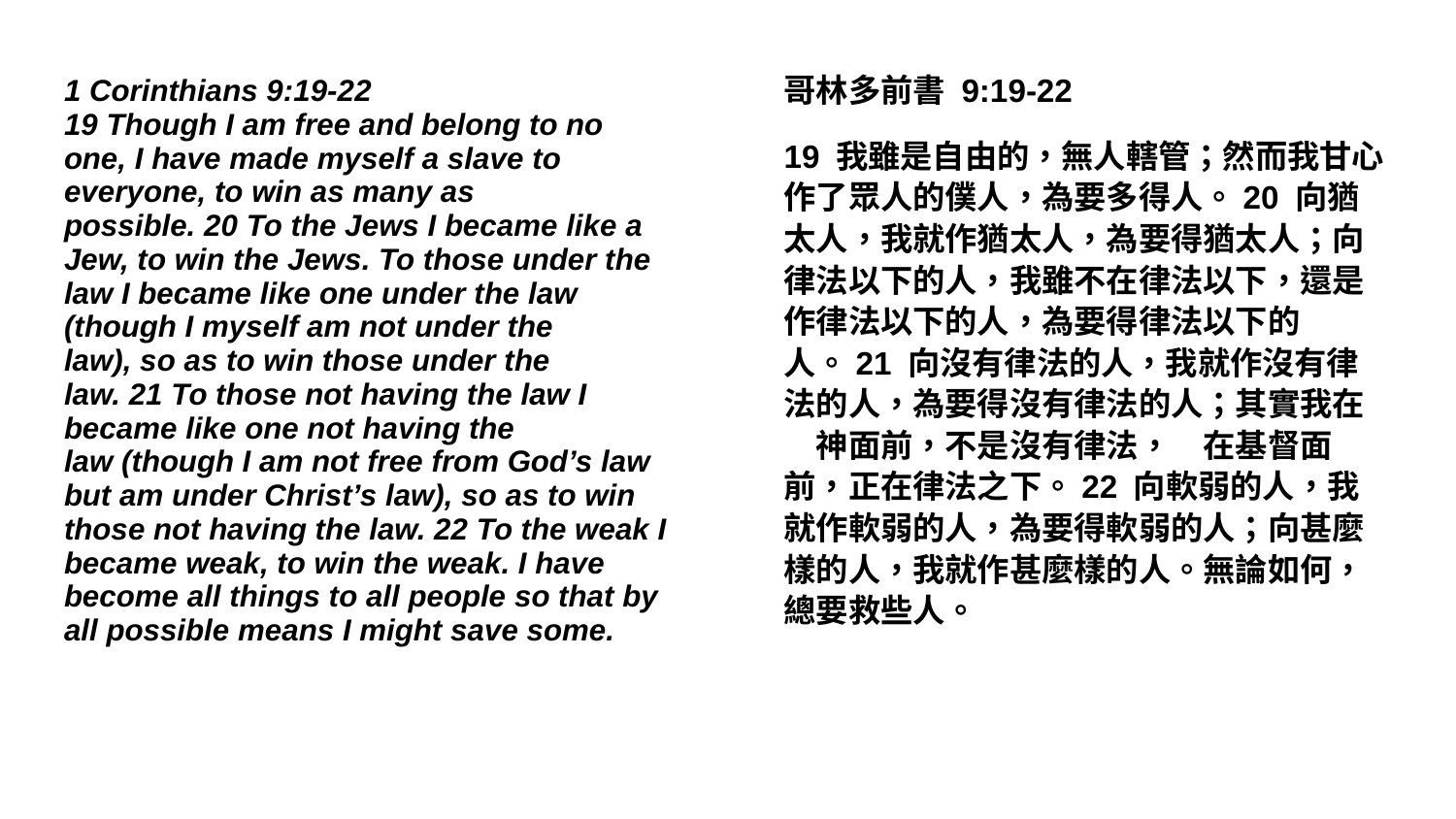

哥林多前書 9:19‑22
19 我雖是自由的，無人轄管；然而我甘心作了眾人的僕人，為要多得人。20 向猶太人，我就作猶太人，為要得猶太人；向律法以下的人，我雖不在律法以下，還是作律法以下的人，為要得律法以下的人。21 向沒有律法的人，我就作沒有律法的人，為要得沒有律法的人；其實我在　神面前，不是沒有律法，　在基督面前，正在律法之下。22 向軟弱的人，我就作軟弱的人，為要得軟弱的人；向甚麼樣的人，我就作甚麼樣的人。無論如何，總要救些人。
1 Corinthians 9:19-22
19 Though I am free and belong to no one, I have made myself a slave to everyone, to win as many as possible. 20 To the Jews I became like a Jew, to win the Jews. To those under the law I became like one under the law (though I myself am not under the law), so as to win those under the law. 21 To those not having the law I became like one not having the law (though I am not free from God’s law but am under Christ’s law), so as to win those not having the law. 22 To the weak I became weak, to win the weak. I have become all things to all people so that by all possible means I might save some.